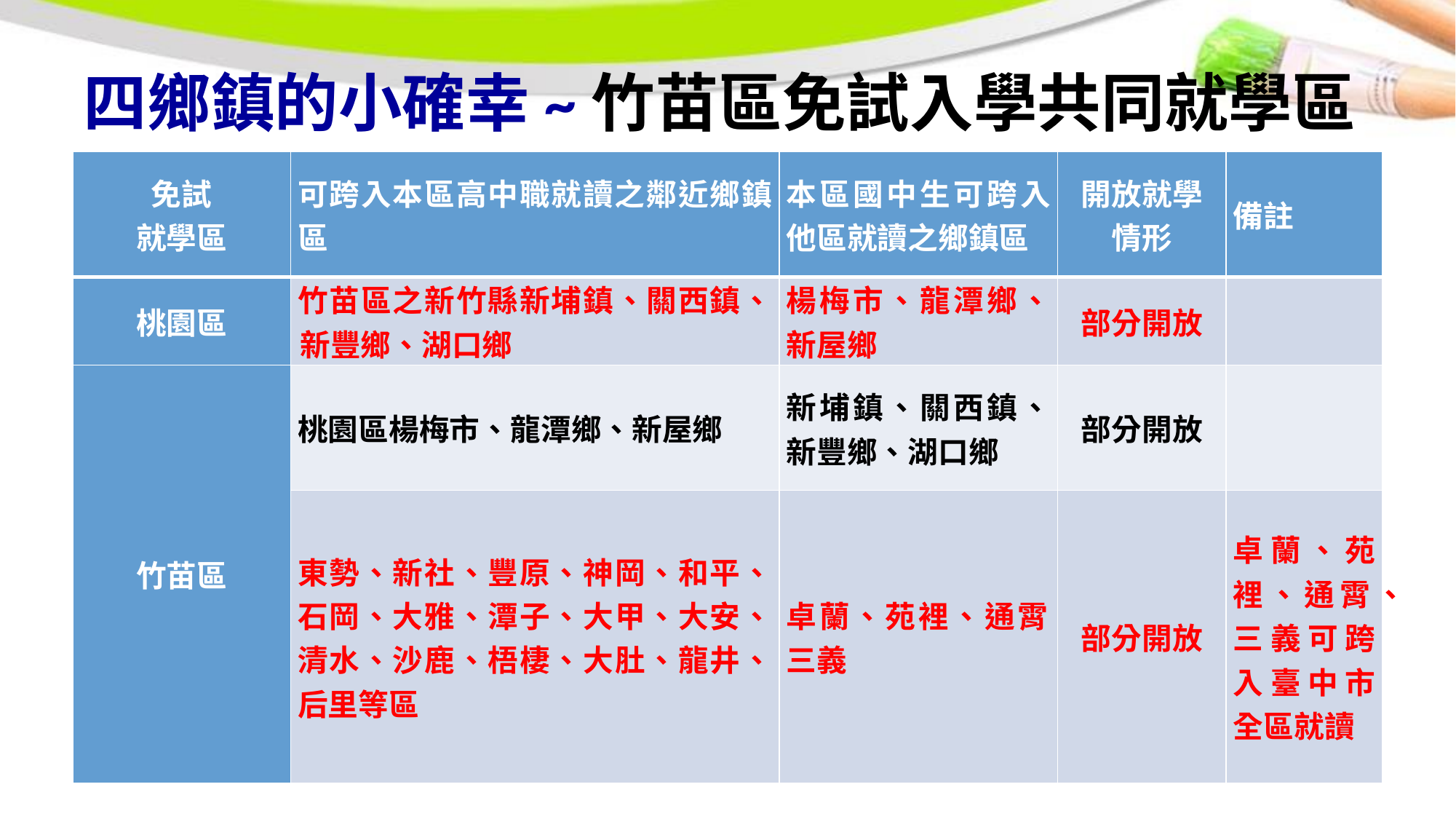

四鄉鎮的小確幸~竹苗區免試入學共同就學區
| 免試 就學區 | 可跨入本區高中職就讀之鄰近鄉鎮區 | 本區國中生可跨入他區就讀之鄉鎮區 | 開放就學 情形 | 備註 |
| --- | --- | --- | --- | --- |
| 桃園區 | 竹苗區之新竹縣新埔鎮、關西鎮、新豐鄉、湖口鄉 | 楊梅市、龍潭鄉、新屋鄉 | 部分開放 |  |
| 竹苗區 | 桃園區楊梅市、龍潭鄉、新屋鄉 | 新埔鎮、關西鎮、新豐鄉、湖口鄉 | 部分開放 |  |
|  | 東勢、新社、豐原、神岡、和平、石岡、大雅、潭子、大甲、大安、清水、沙鹿、梧棲、大肚、龍井、后里等區 | 卓蘭、苑裡、通霄、三義 | 部分開放 | 卓蘭、苑裡、通霄、三義可跨入臺中市全區就讀 |